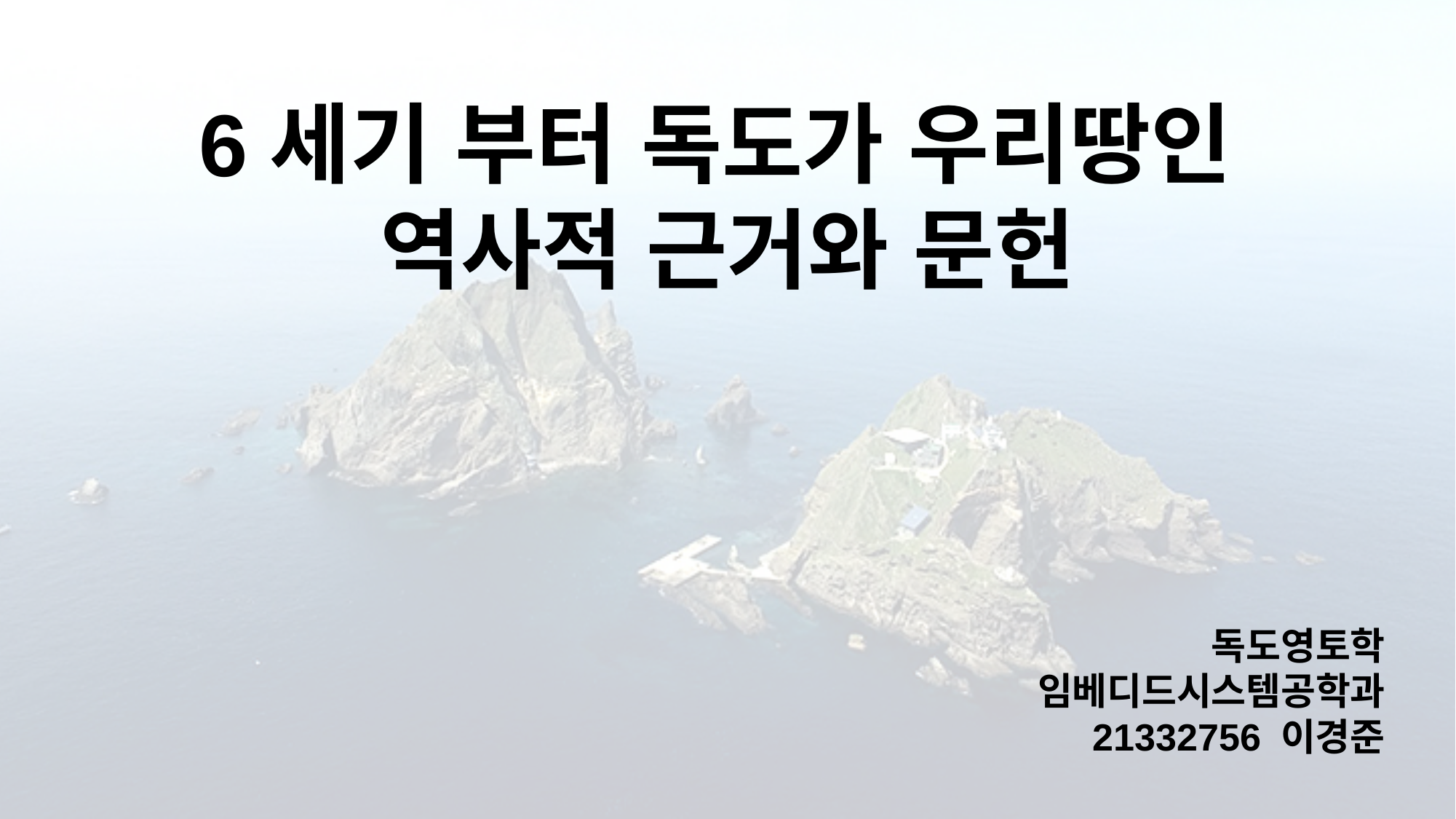

6세기 부터 독도가 우리땅인
역사적 근거와 문헌
독도영토학
임베디드시스템공학과
21332756 이경준